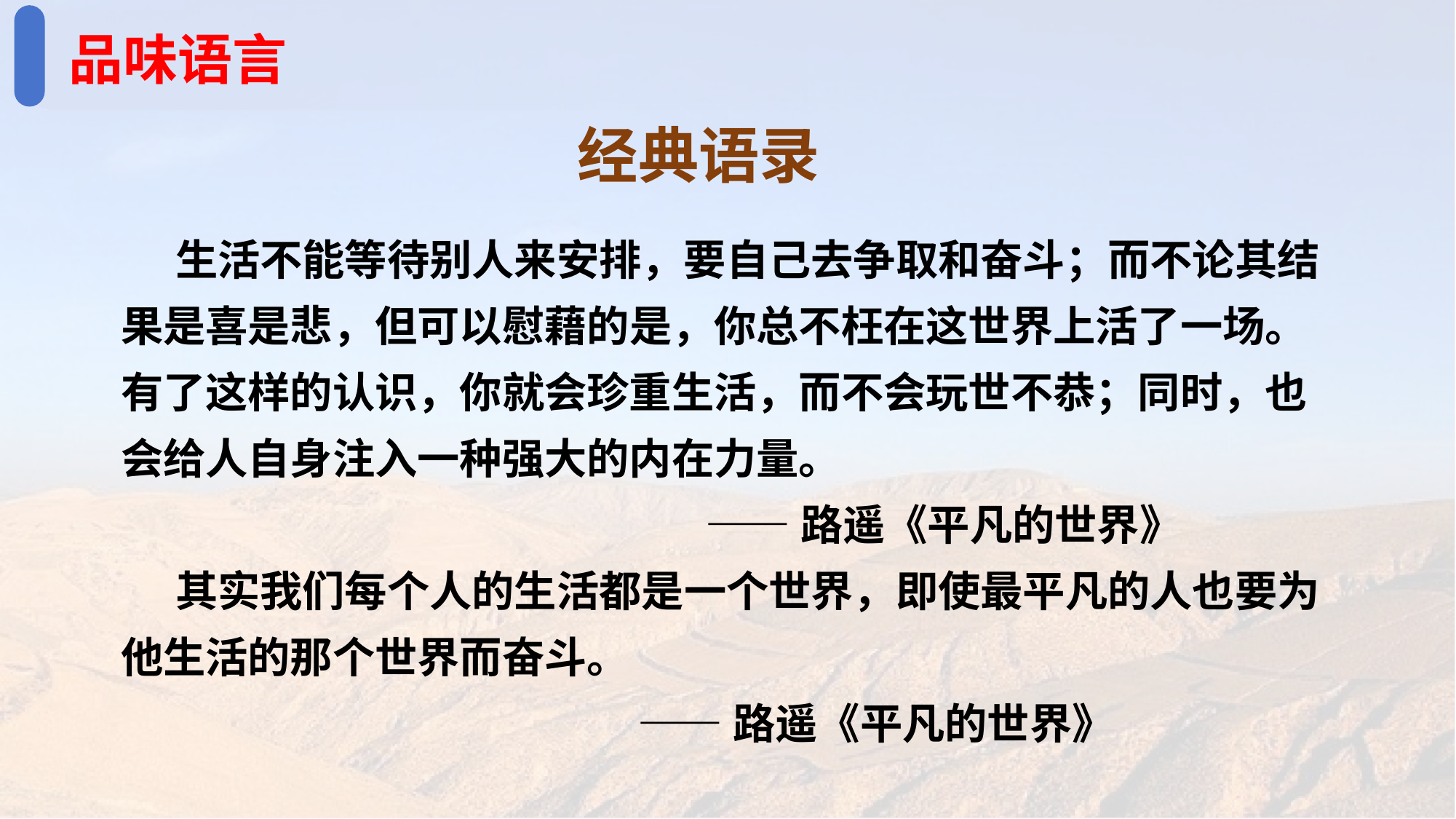

品味语言
经典语录
生活不能等待别人来安排，要自己去争取和奋斗；而不论其结果是喜是悲，但可以慰藉的是，你总不枉在这世界上活了一场。有了这样的认识，你就会珍重生活，而不会玩世不恭；同时，也会给人自身注入一种强大的内在力量。
                                                       ——路遥《平凡的世界》
其实我们每个人的生活都是一个世界，即使最平凡的人也要为他生活的那个世界而奋斗。
                                                ——路遥《平凡的世界》